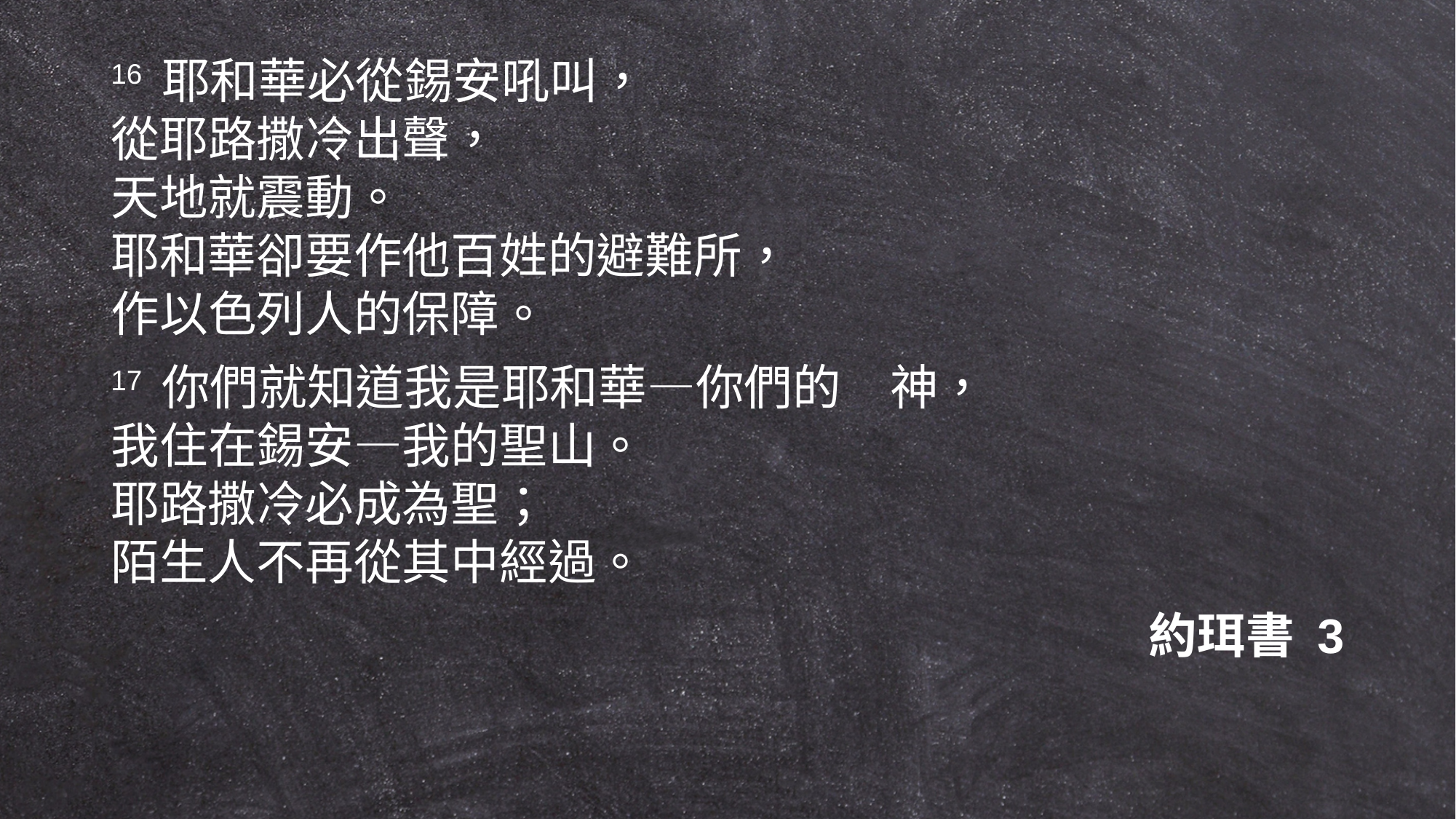

16 耶和華必從錫安吼叫，
從耶路撒冷出聲，
天地就震動。
耶和華卻要作他百姓的避難所，
作以色列人的保障。
17 你們就知道我是耶和華—你們的　神，
我住在錫安—我的聖山。
耶路撒冷必成為聖；
陌生人不再從其中經過。
約珥書 3